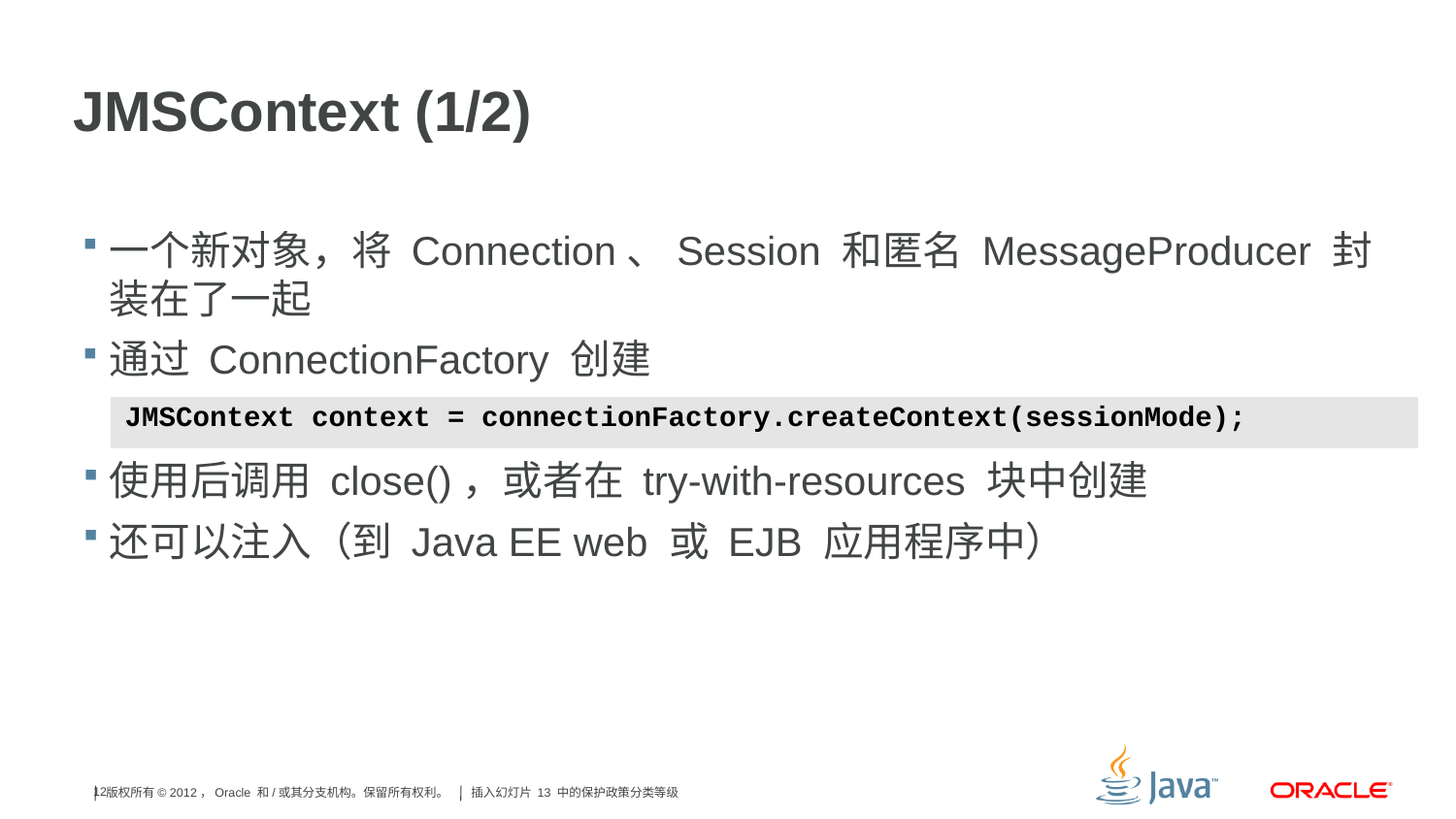

# JMSContext (1/2)

一个新对象，将 Connection、Session 和匿名 MessageProducer 封装在了一起
通过 ConnectionFactory 创建

使用后调用 close()，或者在 try-with-resources 块中创建
还可以注入（到 Java EE web 或 EJB 应用程序中）

| JMSContext context = connectionFactory.createContext(sessionMode); |
| --- |